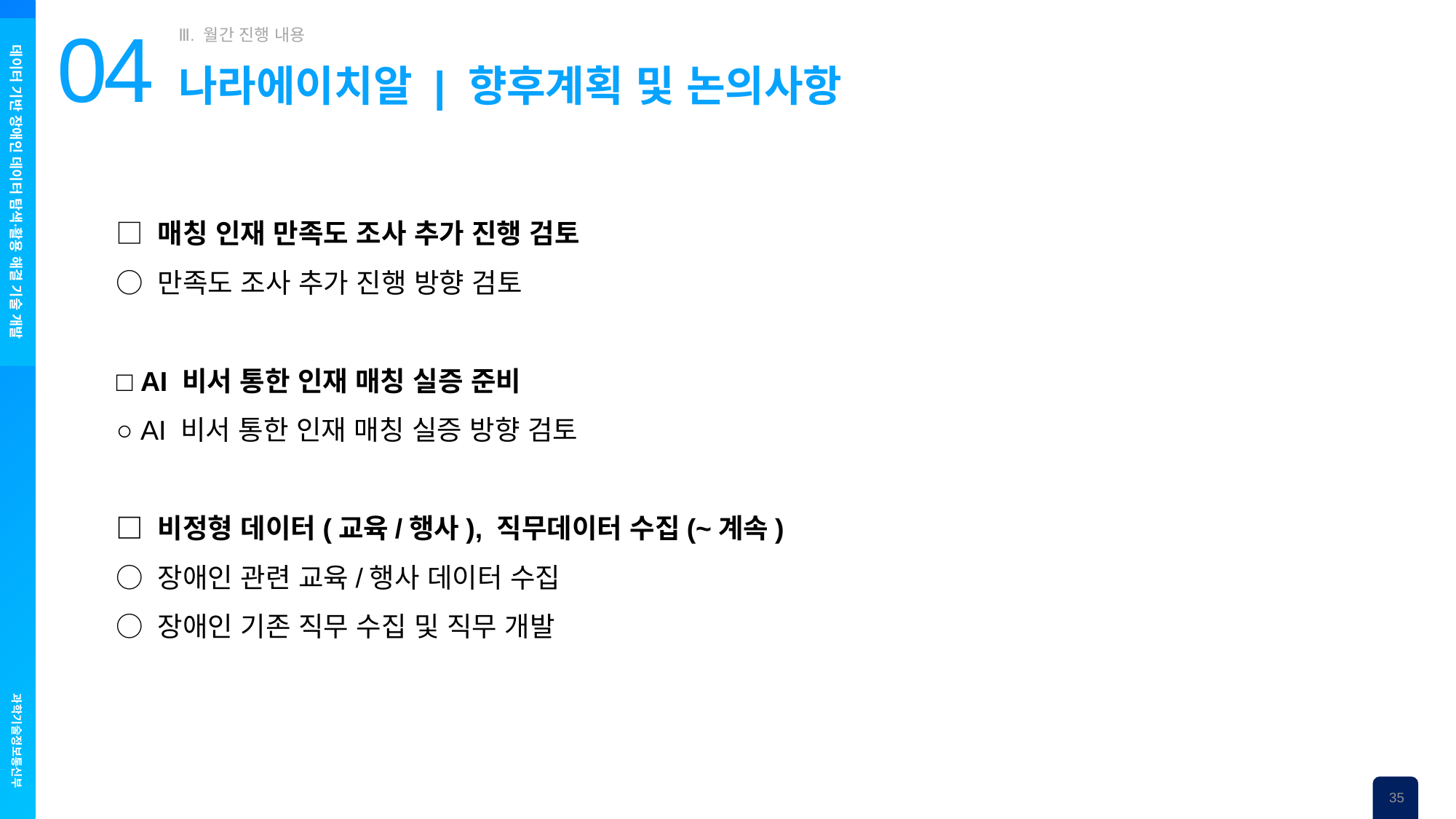

# 04
나라에이치알 | 향후계획 및 논의사항
□ 매칭 인재 만족도 조사 추가 진행 검토
○ 만족도 조사 추가 진행 방향 검토

□ AI 비서 통한 인재 매칭 실증 준비
○ AI 비서 통한 인재 매칭 실증 방향 검토

□ 비정형 데이터(교육/행사), 직무데이터 수집(~계속)
○ 장애인 관련 교육/행사 데이터 수집
○ 장애인 기존 직무 수집 및 직무 개발
35